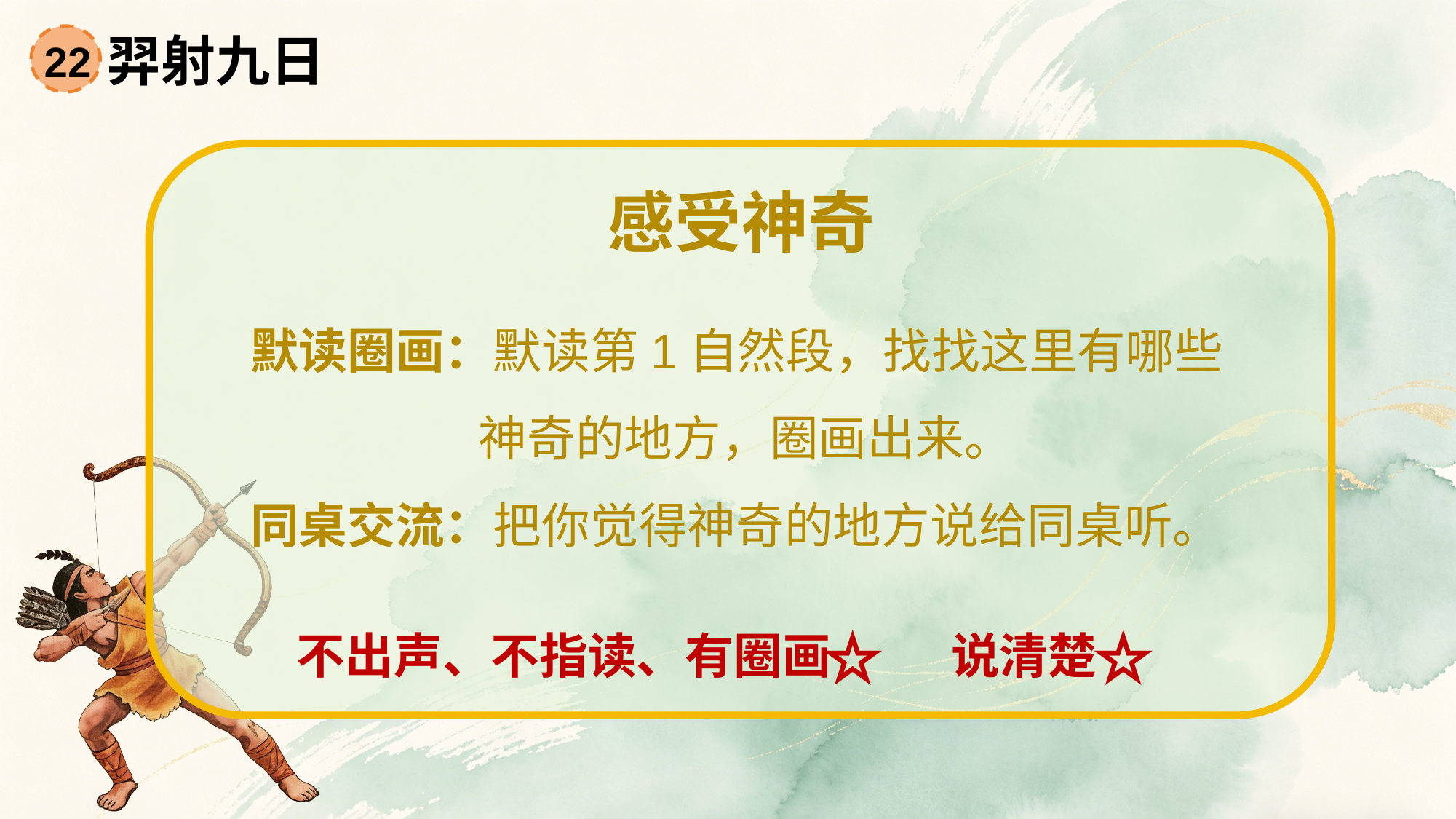

羿射九日

22
感受神奇
默读圈画：默读第1自然段，找找这里有哪些                       神奇的地方，圈画出来。
同桌交流：把你觉得神奇的地方说给同桌听。

⭐
⭐
不出声、不指读、有圈画
说清楚